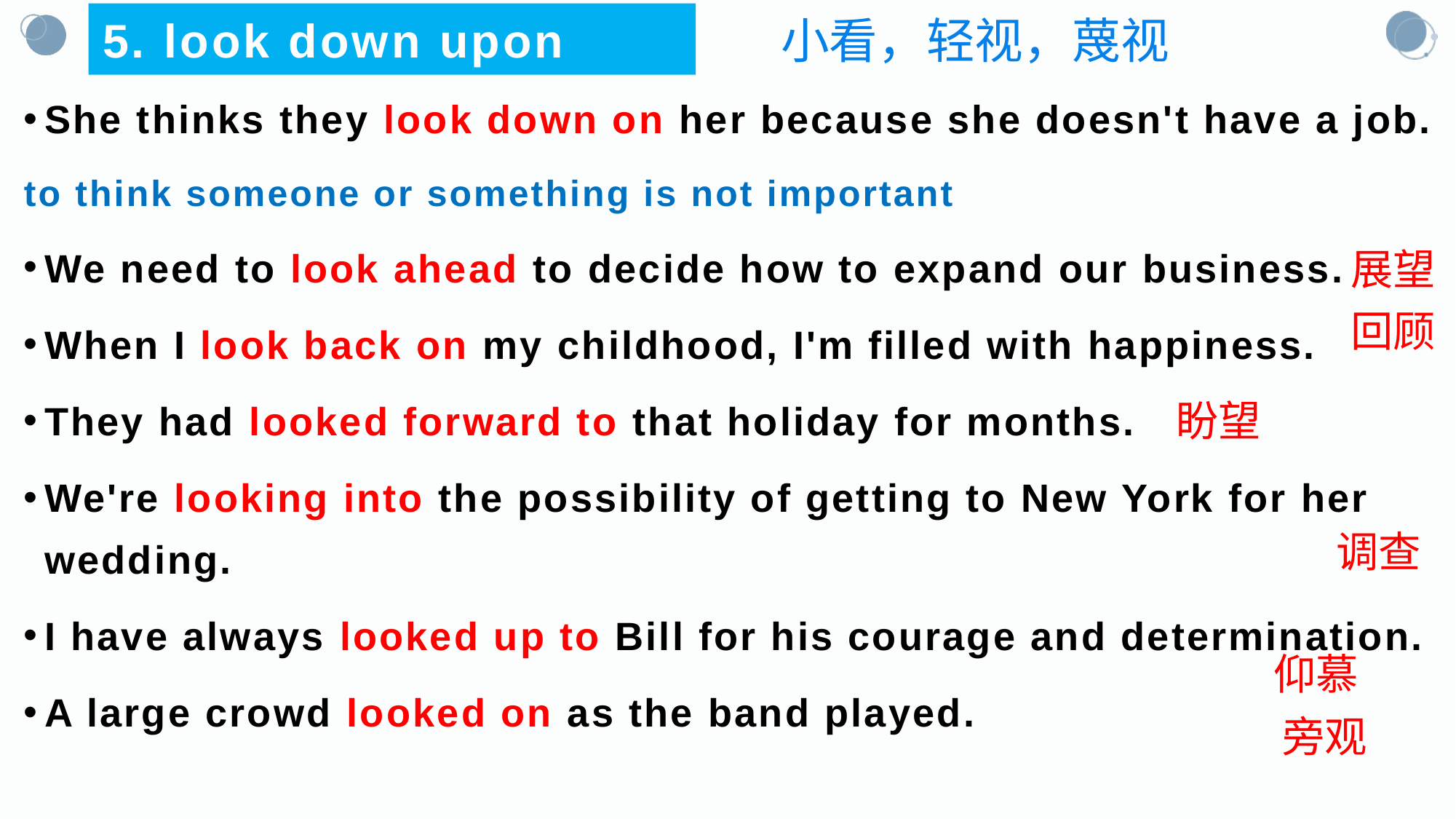

#
5. look down upon
小看，轻视，蔑视
She thinks they look down on her because she doesn't have a job.
to think someone or something is not important
We need to look ahead to decide how to expand our business.
When I look back on my childhood, I'm filled with happiness.
They had looked forward to that holiday for months.
We're looking into the possibility of getting to New York for her wedding.
I have always looked up to Bill for his courage and determination.
A large crowd looked on as the band played.
展望
回顾
盼望
调查
仰慕
旁观